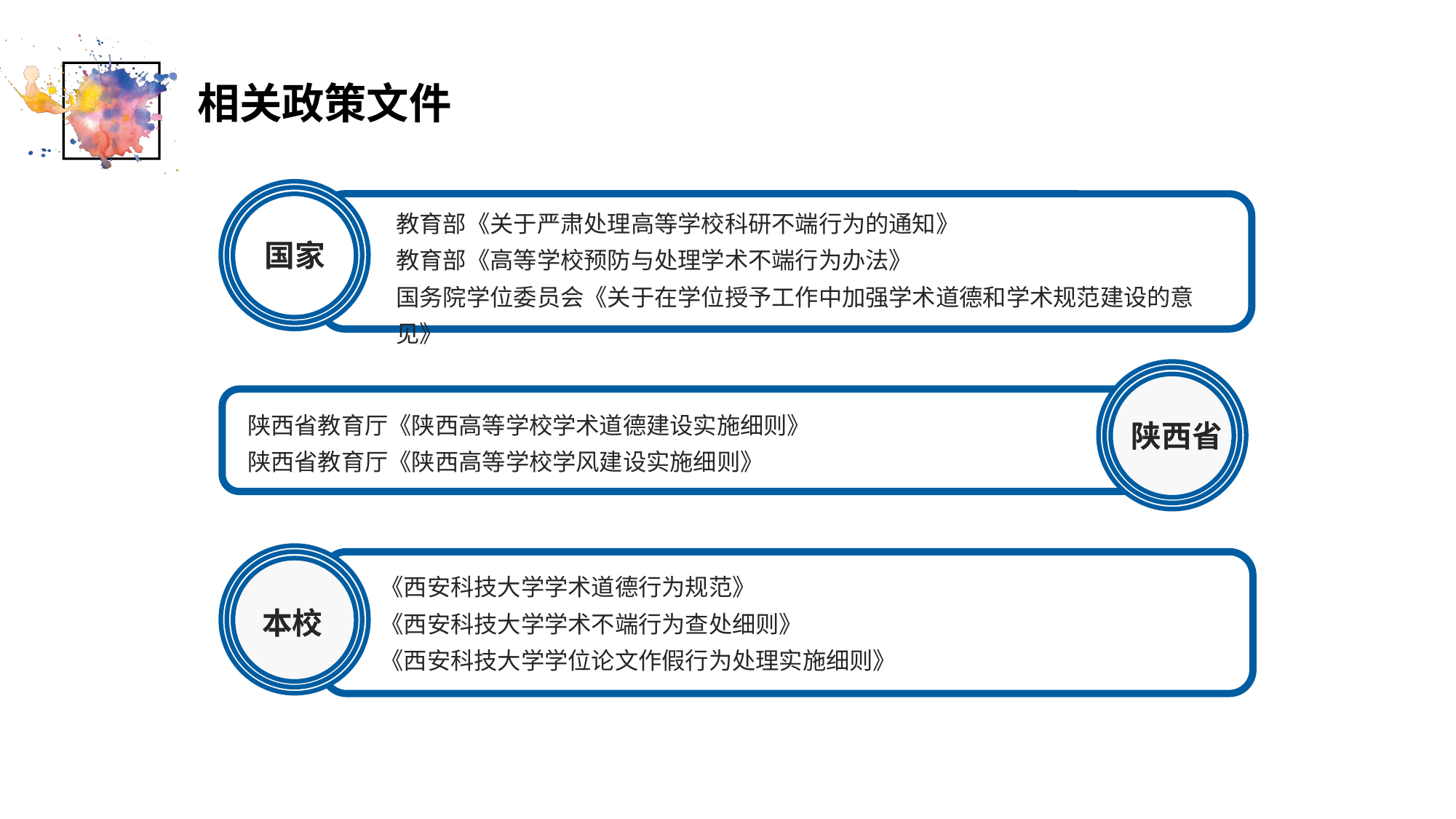

相关政策文件

教育部《关于严肃处理高等学校科研不端行为的通知》
教育部《高等学校预防与处理学术不端行为办法》
国务院学位委员会《关于在学位授予工作中加强学术道德和学术规范建设的意见》
国家

陕西省教育厅《陕西高等学校学术道德建设实施细则》
陕西省教育厅《陕西高等学校学风建设实施细则》

陕西省

《西安科技大学学术道德行为规范》
《西安科技大学学术不端行为查处细则》
《西安科技大学学位论文作假行为处理实施细则》
本校